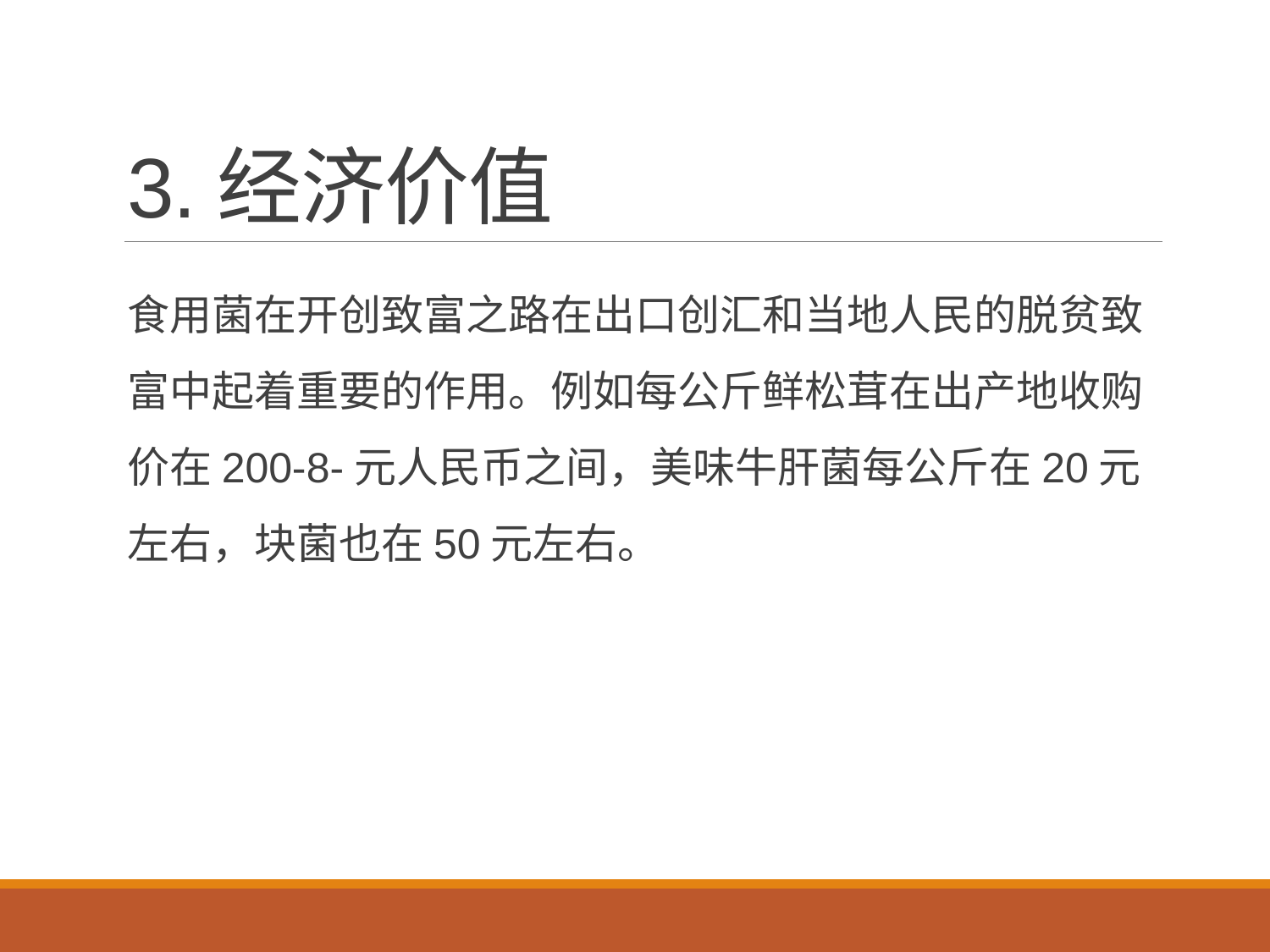

# 3.经济价值
食用菌在开创致富之路在出口创汇和当地人民的脱贫致富中起着重要的作用。例如每公斤鲜松茸在出产地收购价在200-8-元人民币之间，美味牛肝菌每公斤在20元左右，块菌也在50元左右。